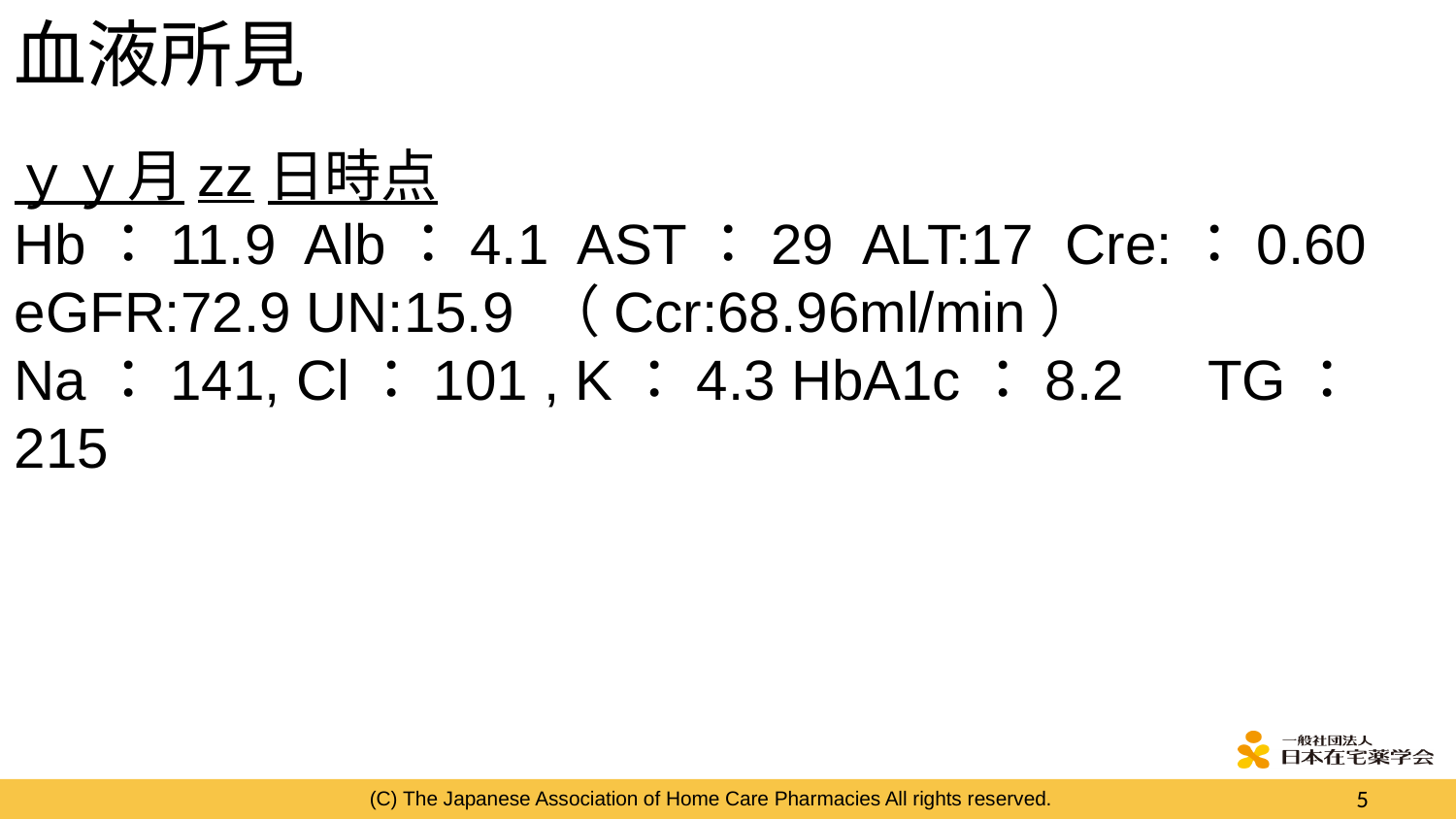

血液所見
ｙｙ月zz日時点
Hb：11.9  Alb：4.1  AST：29  ALT:17  Cre:：0.60  eGFR:72.9 UN:15.9 （Ccr:68.96ml/min）
Na：141, Cl：101 , K：4.3 HbA1c：8.2　TG：215
(C) The Japanese Association of Home Care Pharmacies All rights reserved.
5